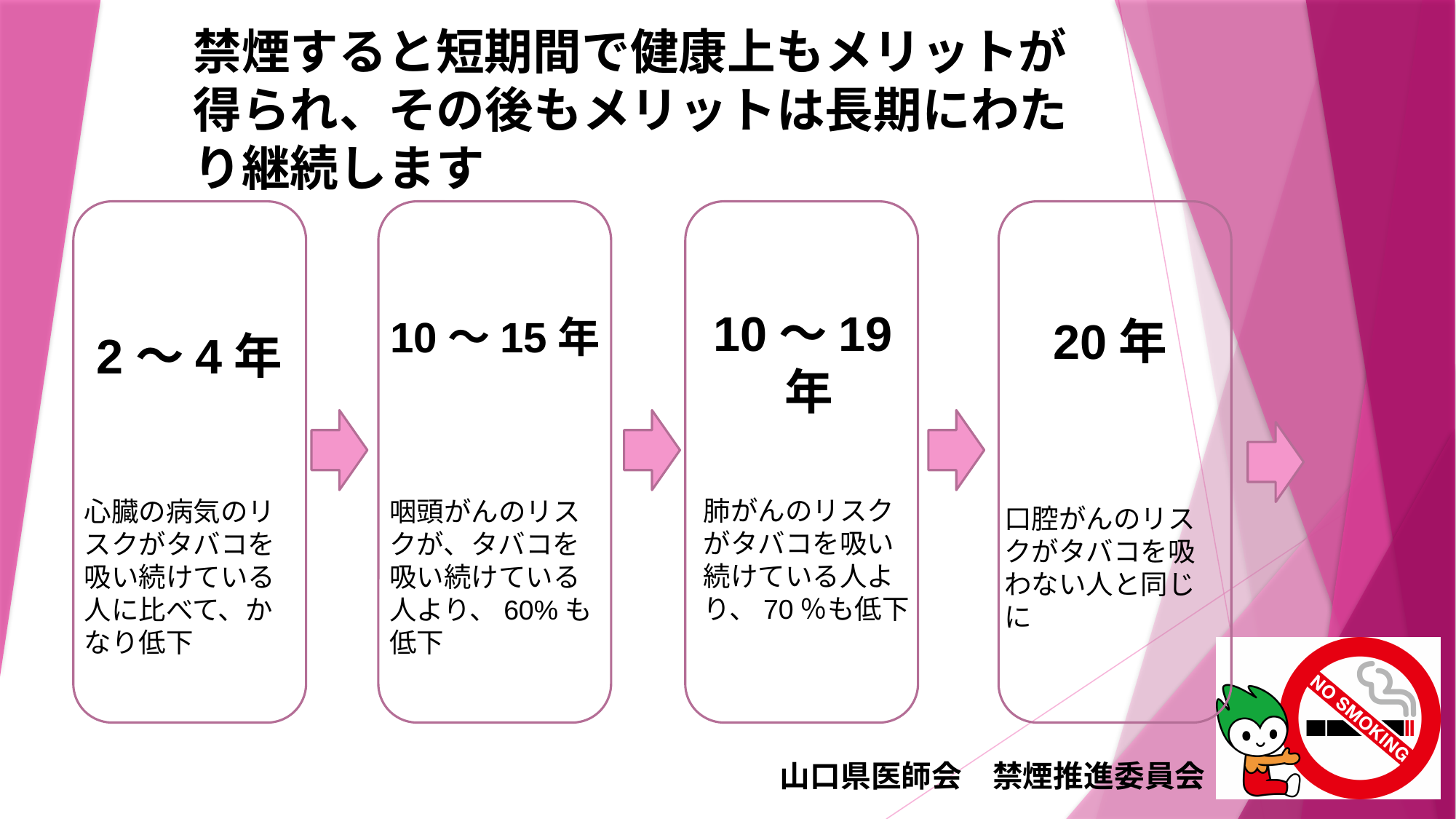

# 禁煙すると短期間で健康上もメリットが得られ、その後もメリットは長期にわたり継続します

10～19年

肺がんのリスクがタバコを吸い続けている人より、70％も低下

20年

口腔がんのリスクがタバコを吸わない人と同じに

10～15年

咽頭がんのリスクが、タバコを吸い続けている人より、60%も低下

2～4年

心臓の病気のリスクがタバコを吸い続けている人に比べて、かなり低下